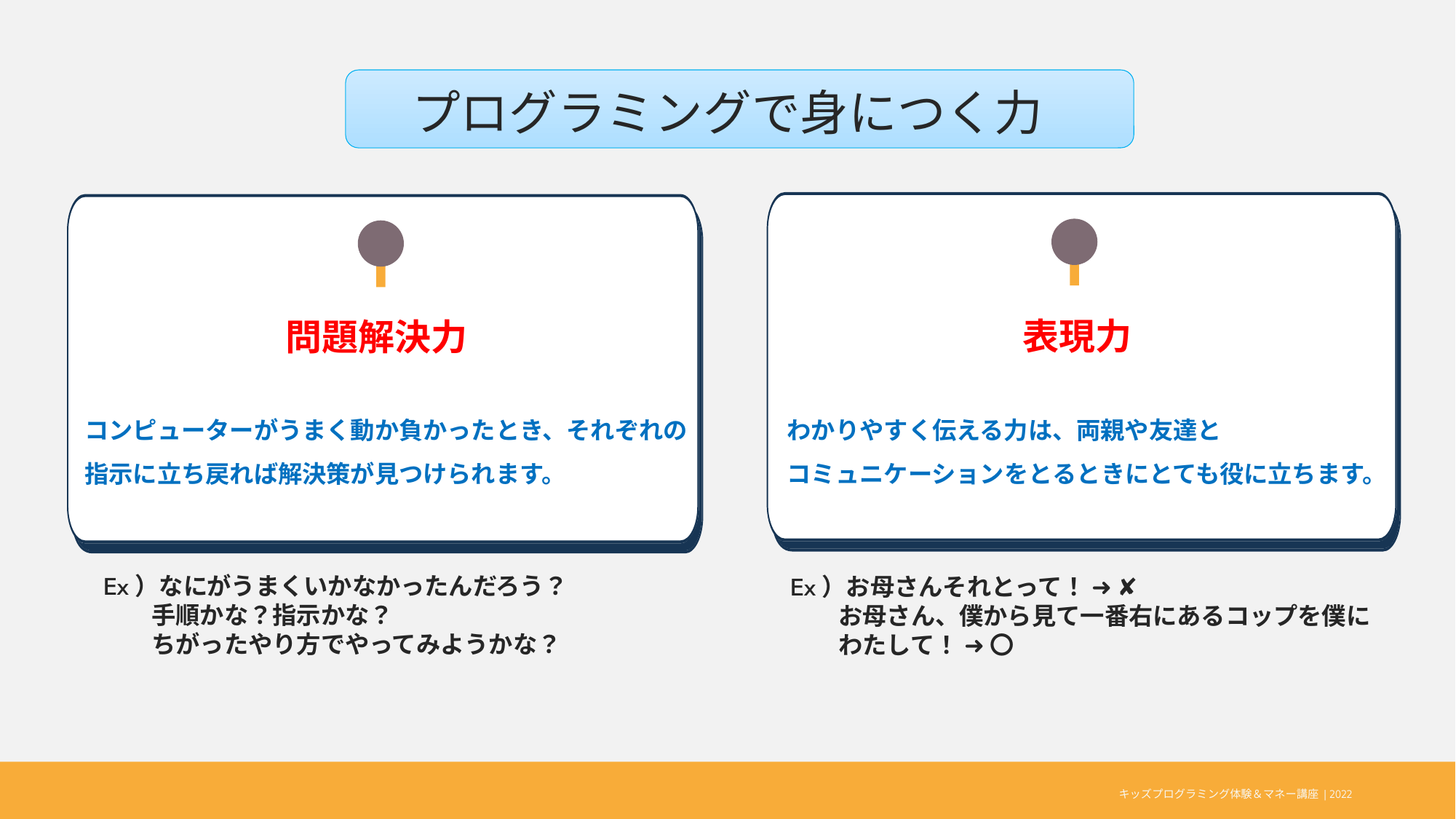

プログラミングで身につく力

表現力
わかりやすく伝える力は、両親や友達と
コミュニケーションをとるときにとても役に立ちます。

問題解決力
コンピューターがうまく動か負かったとき、それぞれの指示に立ち戻れば解決策が見つけられます。
Ex）なにがうまくいかなかったんだろう？
　　手順かな？指示かな？
　　ちがったやり方でやってみようかな？
Ex）お母さんそれとって！ ➜ ✘
　　お母さん、僕から見て一番右にあるコップを僕に
　　わたして！ ➜ 〇

キッズプログラミング体験＆マネー講座 | 2022